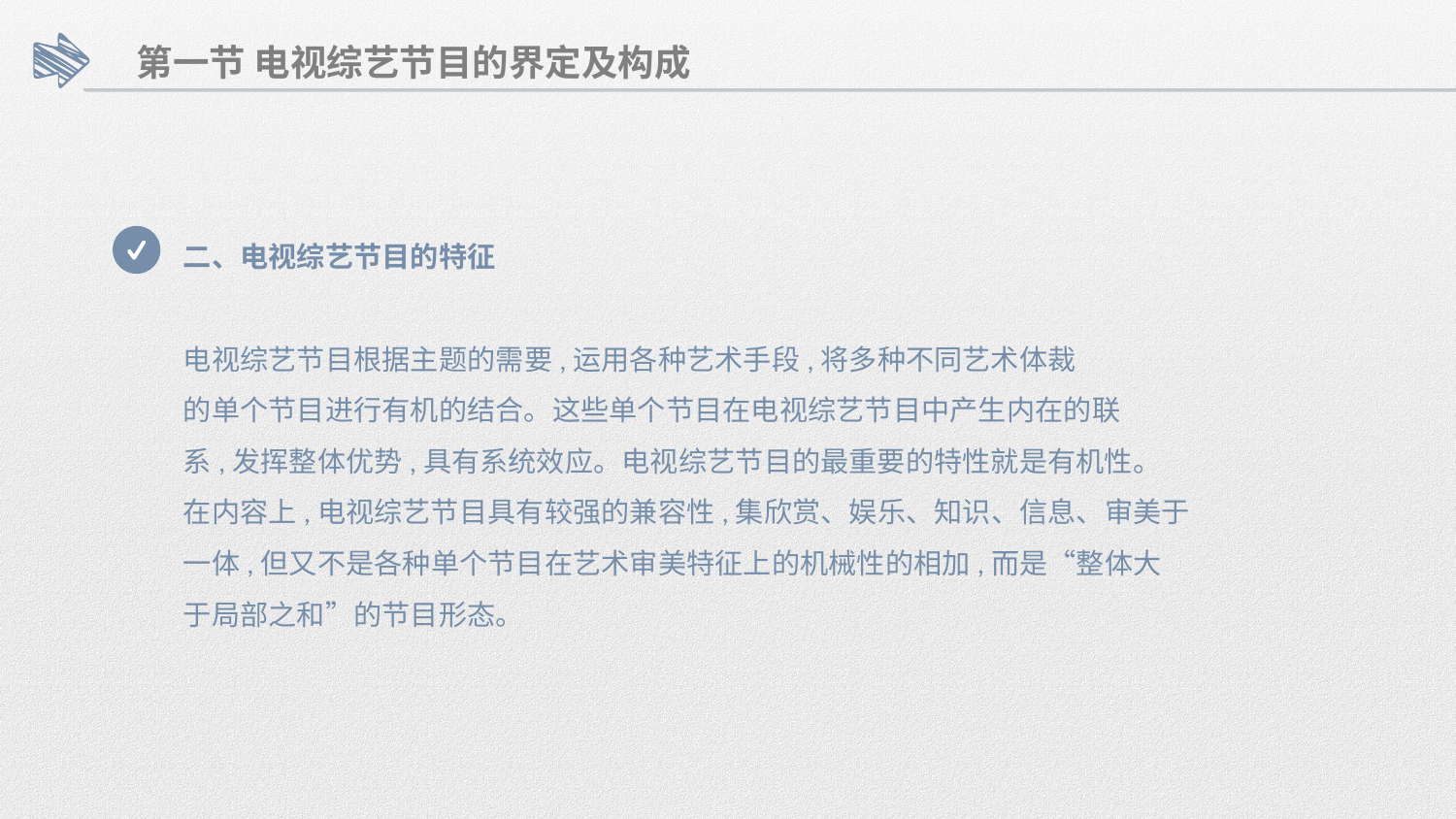

第一节 电视综艺节目的界定及构成
二、电视综艺节目的特征

电视综艺节目根据主题的需要,运用各种艺术手段,将多种不同艺术体裁
的单个节目进行有机的结合。这些单个节目在电视综艺节目中产生内在的联
系,发挥整体优势,具有系统效应。电视综艺节目的最重要的特性就是有机性。
在内容上,电视综艺节目具有较强的兼容性,集欣赏、娱乐、知识、信息、审美于
一体,但又不是各种单个节目在艺术审美特征上的机械性的相加,而是“整体大
于局部之和”的节目形态。